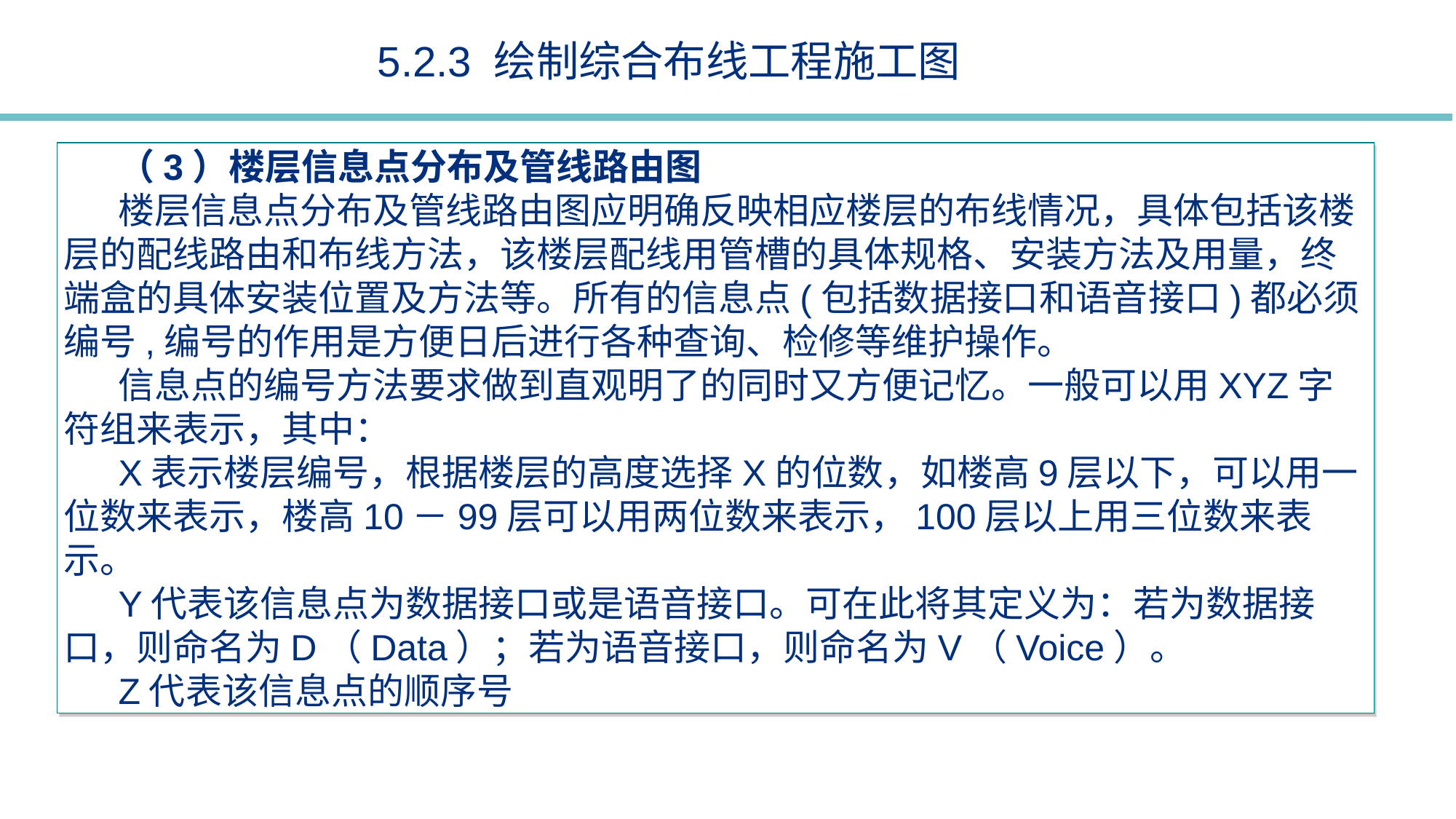

5.2.3 绘制综合布线工程施工图
（3）楼层信息点分布及管线路由图
楼层信息点分布及管线路由图应明确反映相应楼层的布线情况，具体包括该楼层的配线路由和布线方法，该楼层配线用管槽的具体规格、安装方法及用量，终端盒的具体安装位置及方法等。所有的信息点(包括数据接口和语音接口)都必须编号,编号的作用是方便日后进行各种查询、检修等维护操作。
信息点的编号方法要求做到直观明了的同时又方便记忆。一般可以用XYZ字符组来表示，其中：
X表示楼层编号，根据楼层的高度选择X的位数，如楼高9层以下，可以用一位数来表示，楼高10－99层可以用两位数来表示，100层以上用三位数来表示。
Y代表该信息点为数据接口或是语音接口。可在此将其定义为：若为数据接口，则命名为D（Data）；若为语音接口，则命名为V（Voice）。
Z代表该信息点的顺序号